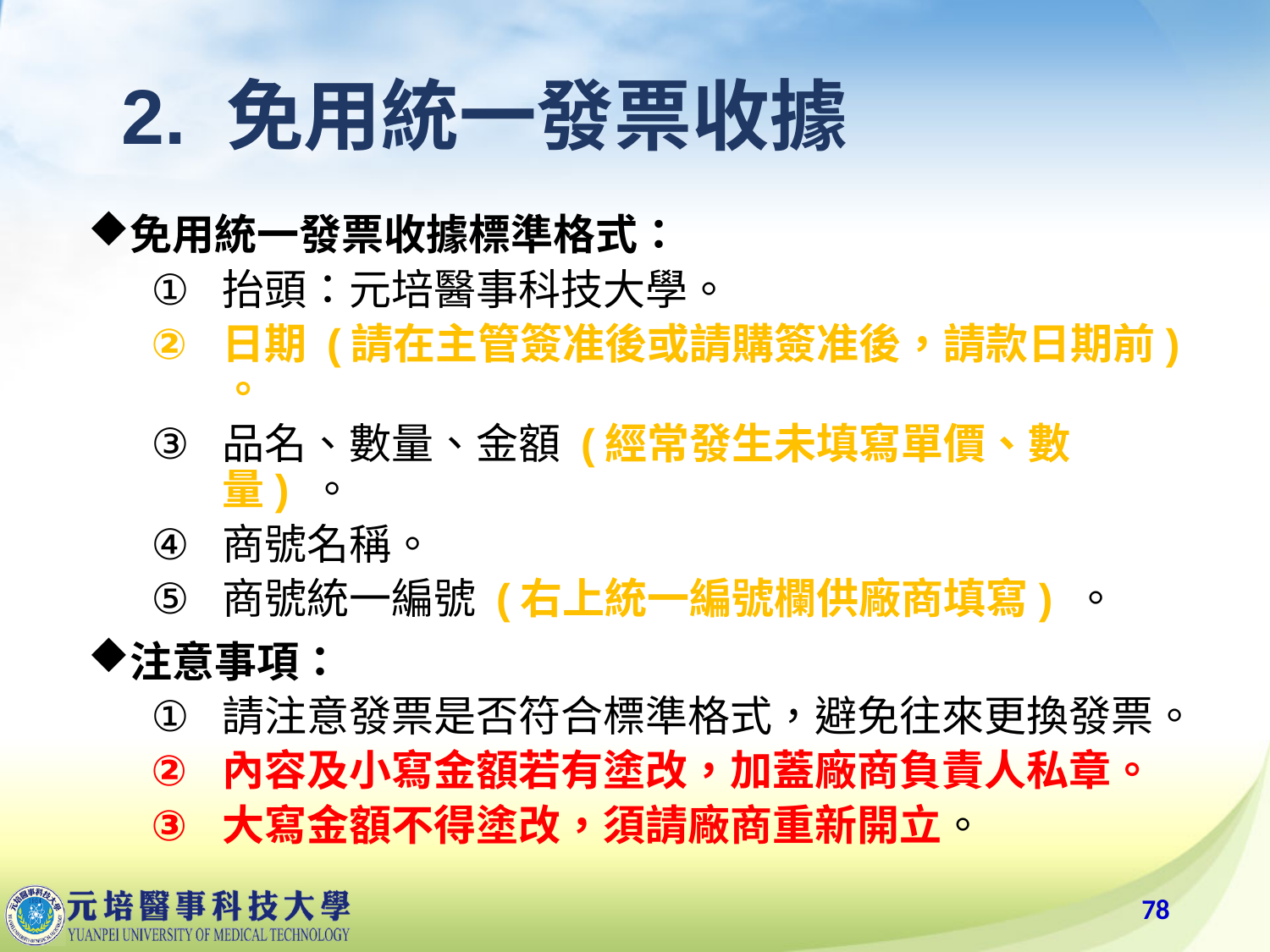

2. 免用統一發票收據
免用統一發票收據標準格式：
抬頭：元培醫事科技大學。
日期 (請在主管簽准後或請購簽准後，請款日期前) 。
品名、數量、金額 (經常發生未填寫單價、數量) 。
商號名稱。
商號統一編號 (右上統一編號欄供廠商填寫) 。
注意事項：
請注意發票是否符合標準格式，避免往來更換發票。
內容及小寫金額若有塗改，加蓋廠商負責人私章。
大寫金額不得塗改，須請廠商重新開立。
78